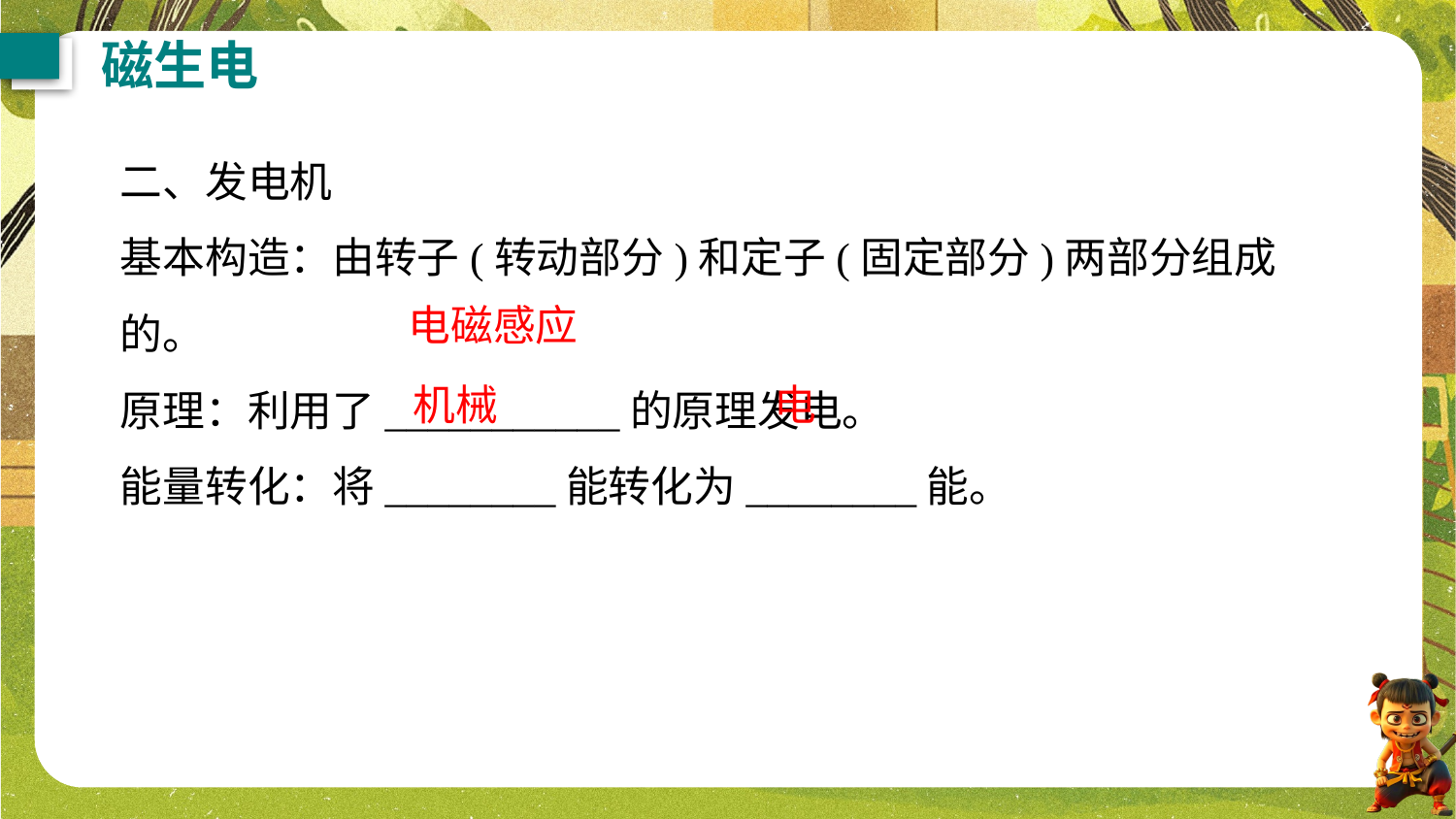

磁生电

二、发电机
基本构造：由转子(转动部分)和定子(固定部分)两部分组成的。
原理：利用了___________的原理发电。
能量转化：将________能转化为________能。
电磁感应
电
机械